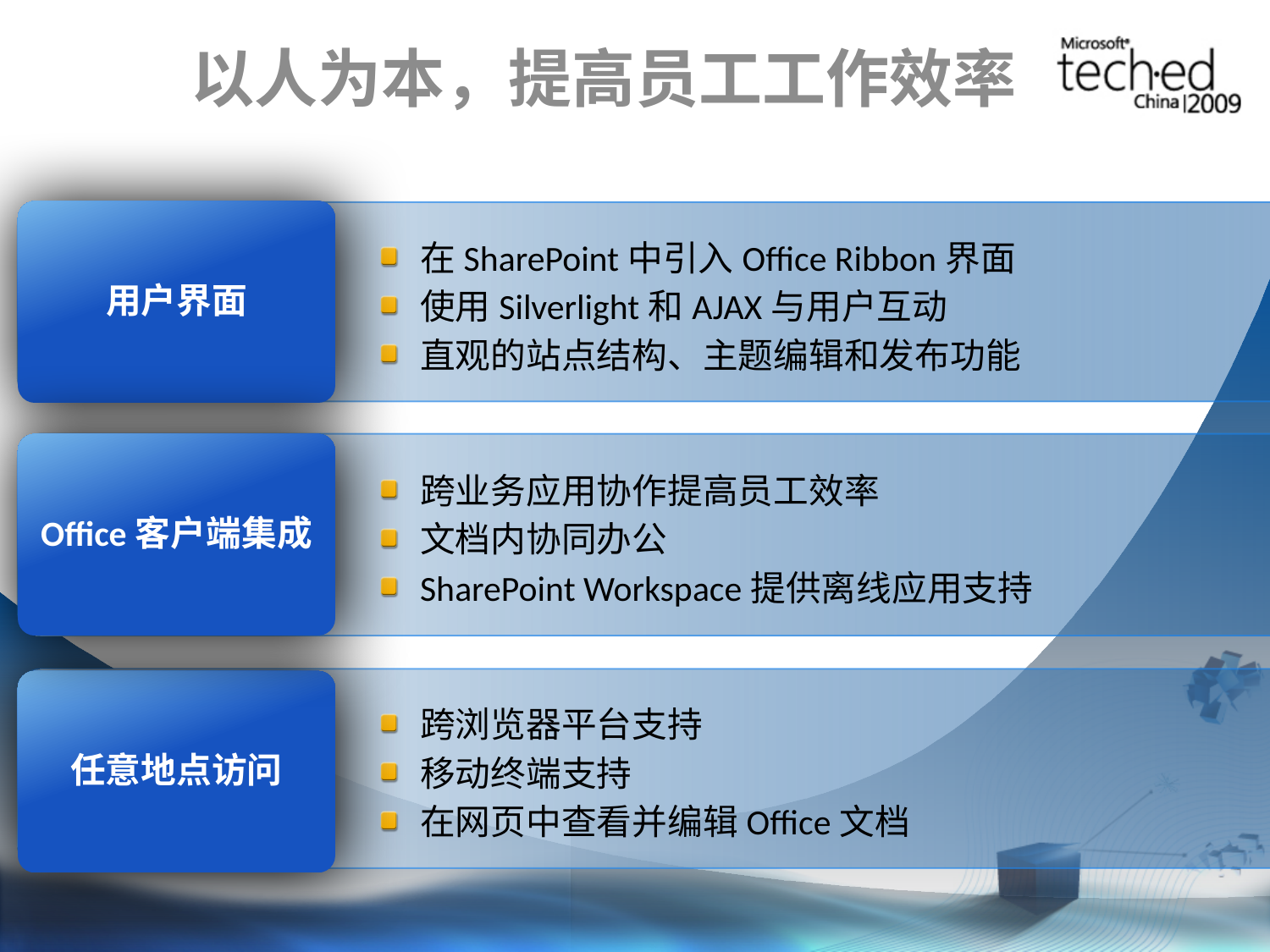

# 以人为本，提高员工工作效率

用户界面
在SharePoint中引入Office Ribbon界面
使用Silverlight和AJAX与用户互动
直观的站点结构、主题编辑和发布功能

跨业务应用协作提高员工效率
文档内协同办公
SharePoint Workspace提供离线应用支持
Office客户端集成

跨浏览器平台支持
移动终端支持
在网页中查看并编辑Office文档
任意地点访问